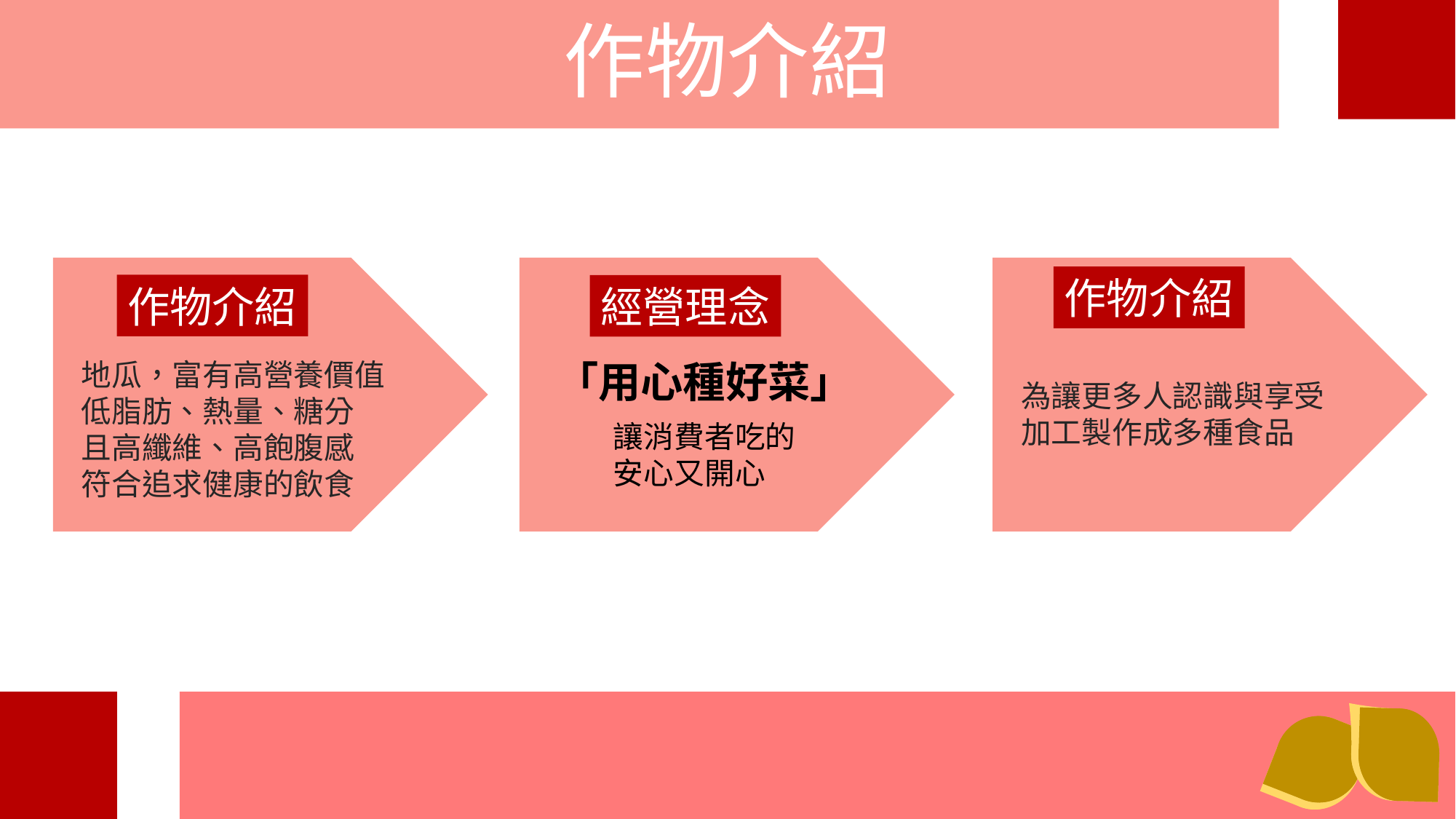

作物介紹

經營理念
「用心種好菜」
讓消費者吃的
安心又開心

作物介紹
為讓更多人認識與享受
加工製作成多種食品

作物介紹
地瓜，富有高營養價值
低脂肪、熱量、糖分
且高纖維、高飽腹感
符合追求健康的飲食